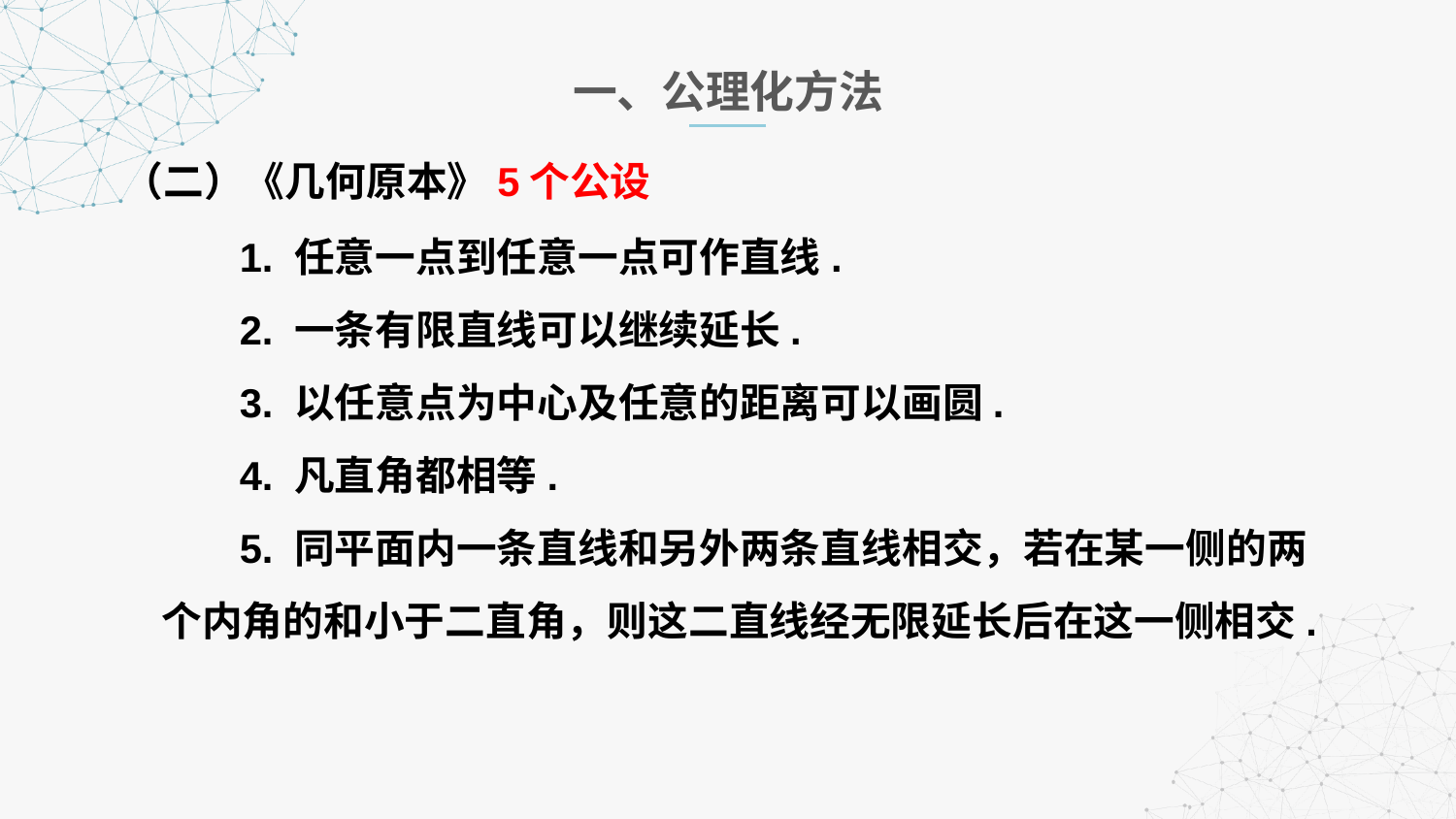

一、公理化方法
（二）《几何原本》5个公设
       1. 任意一点到任意一点可作直线.
       2. 一条有限直线可以继续延长.
       3. 以任意点为中心及任意的距离可以画圆.
       4. 凡直角都相等.
       5. 同平面内一条直线和另外两条直线相交，若在某一侧的两个内角的和小于二直角，则这二直线经无限延长后在这一侧相交.